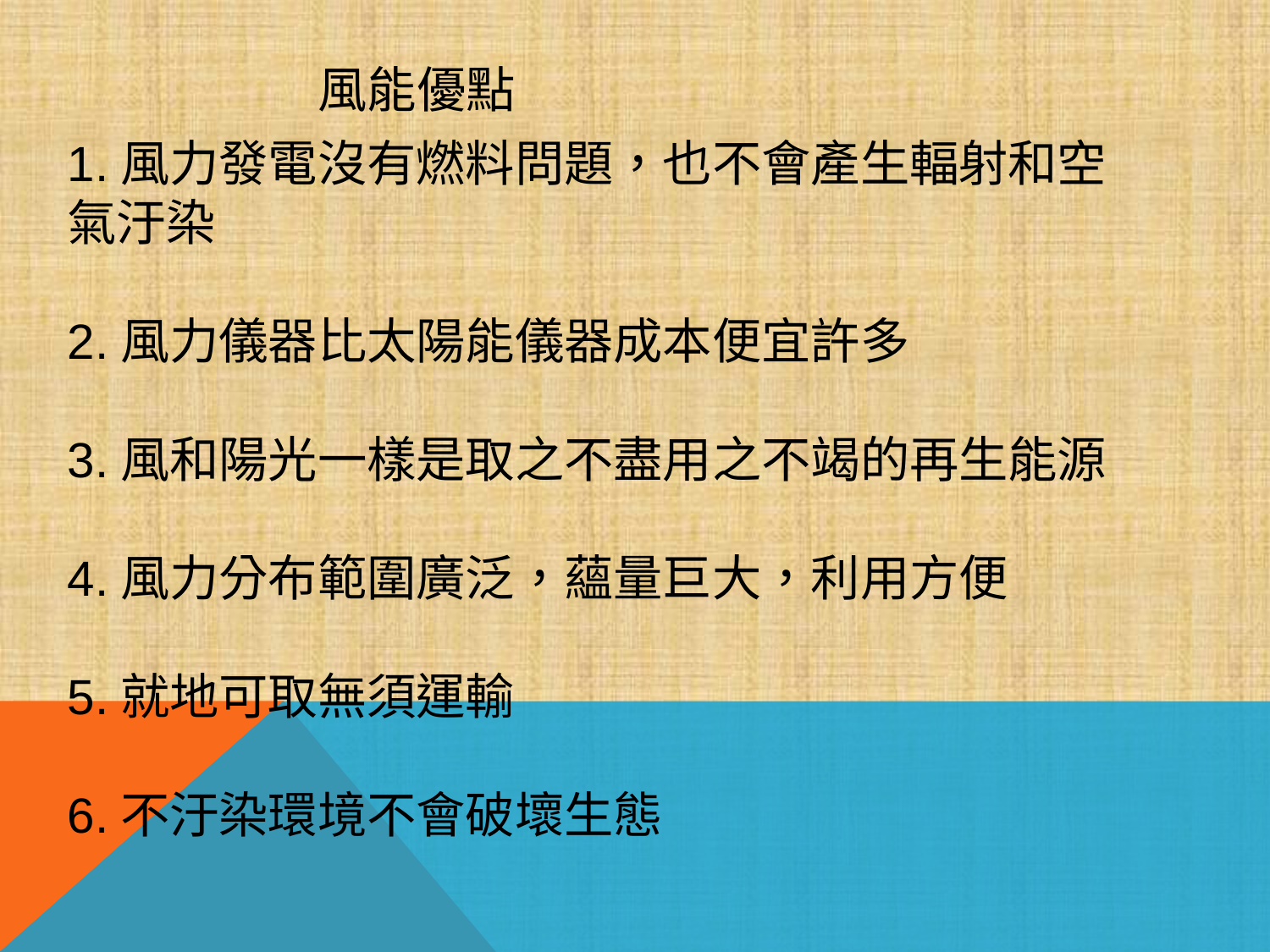

# 風能優點
1.風力發電沒有燃料問題，也不會產生輻射和空氣汙染

2.風力儀器比太陽能儀器成本便宜許多

3.風和陽光一樣是取之不盡用之不竭的再生能源

4.風力分布範圍廣泛，蘊量巨大，利用方便

5.就地可取無須運輸

6.不汙染環境不會破壞生態